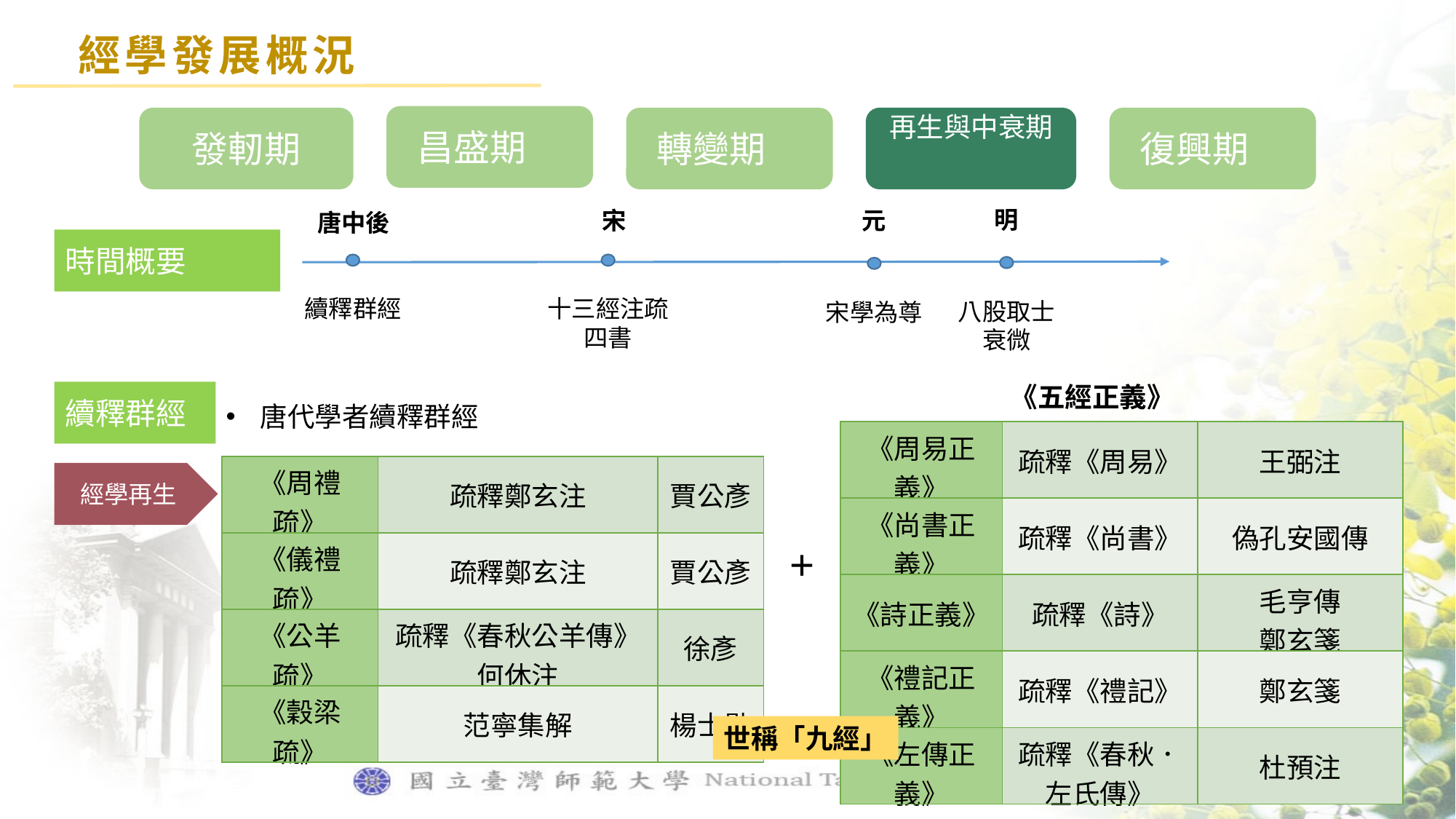

經學發展概況
昌盛期
發軔期
轉變期
再生與中衰期
復興期
明
 宋
元
 唐中後
時間概要

十三經注疏
四書
續釋群經
八股取士
衰微
宋學為尊
《五經正義》
續釋群經
唐代學者續釋群經
| 《周易正義》 | 疏釋《周易》 | 王弼注 |
| --- | --- | --- |
| 《尚書正義》 | 疏釋《尚書》 | 偽孔安國傳 |
| 《詩正義》 | 疏釋《詩》 | 毛亨傳 鄭玄箋 |
| 《禮記正義》 | 疏釋《禮記》 | 鄭玄箋 |
| 《左傳正義》 | 疏釋《春秋．左氏傳》 | 杜預注 |
| 《周禮疏》 | 疏釋鄭玄注 | 賈公彥 |
| --- | --- | --- |
| 《儀禮疏》 | 疏釋鄭玄注 | 賈公彥 |
| 《公羊疏》 | 疏釋《春秋公羊傳》何休注 | 徐彥 |
| 《穀梁疏》 | 范寧集解 | 楊士勛 |
經學再生
+
世稱「九經」